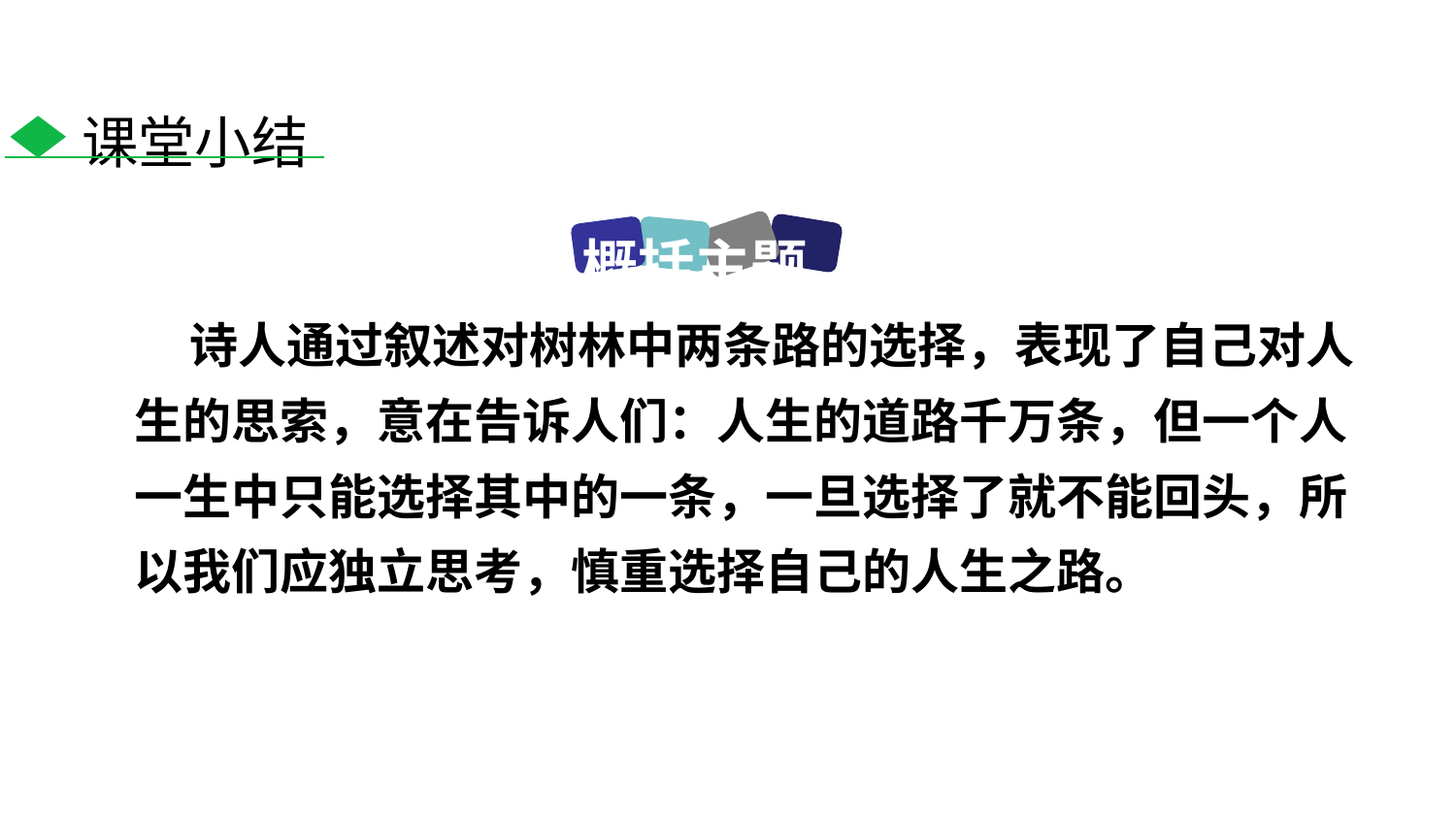

课堂小结

概括主题

    诗人通过叙述对树林中两条路的选择，表现了自己对人生的思索，意在告诉人们：人生的道路千万条，但一个人一生中只能选择其中的一条，一旦选择了就不能回头，所以我们应独立思考，慎重选择自己的人生之路。